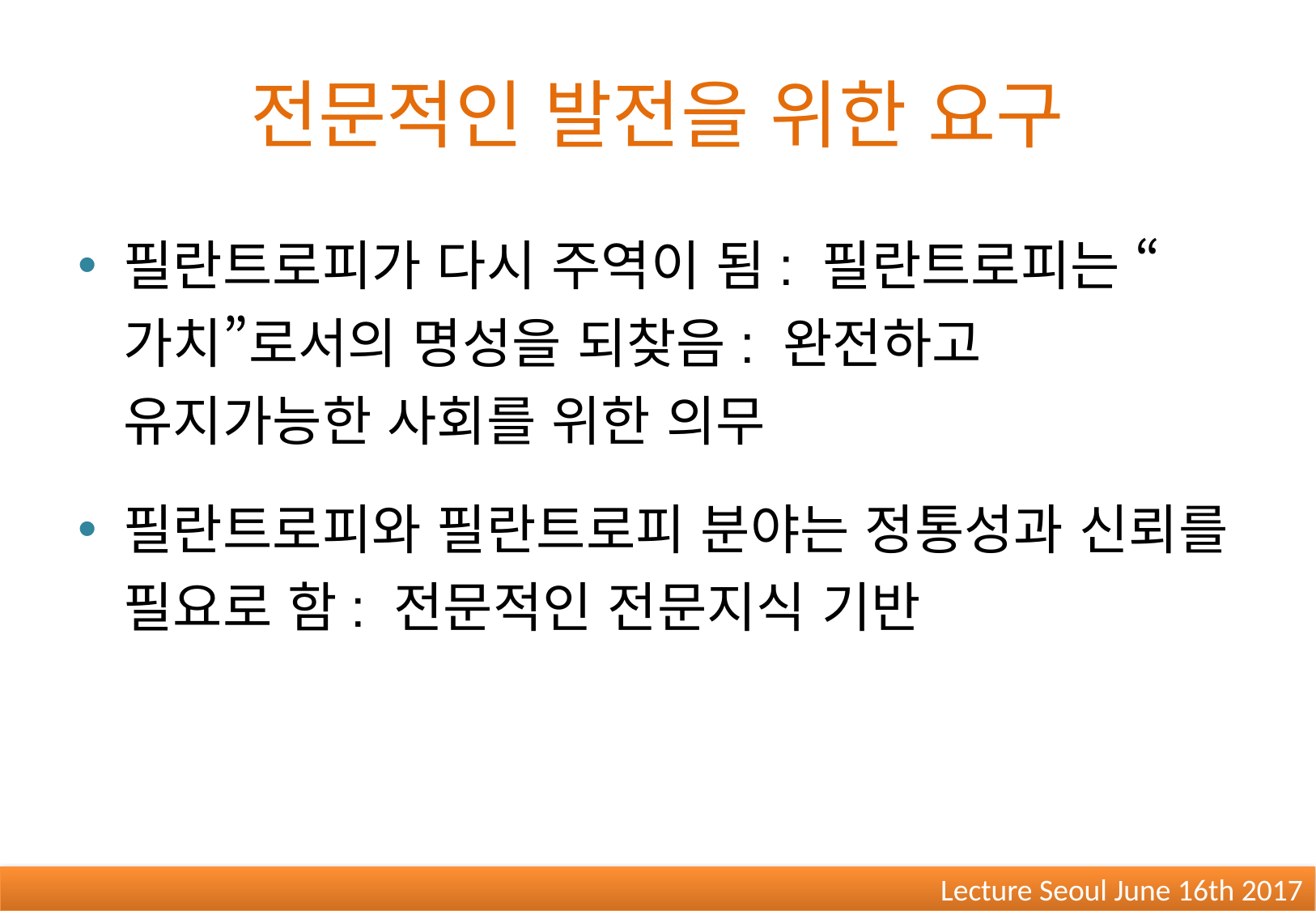

# 전문적인 발전을 위한 요구
필란트로피가 다시 주역이 됨: 필란트로피는 “가치”로서의 명성을 되찾음: 완전하고 유지가능한 사회를 위한 의무
필란트로피와 필란트로피 분야는 정통성과 신뢰를 필요로 함: 전문적인 전문지식 기반